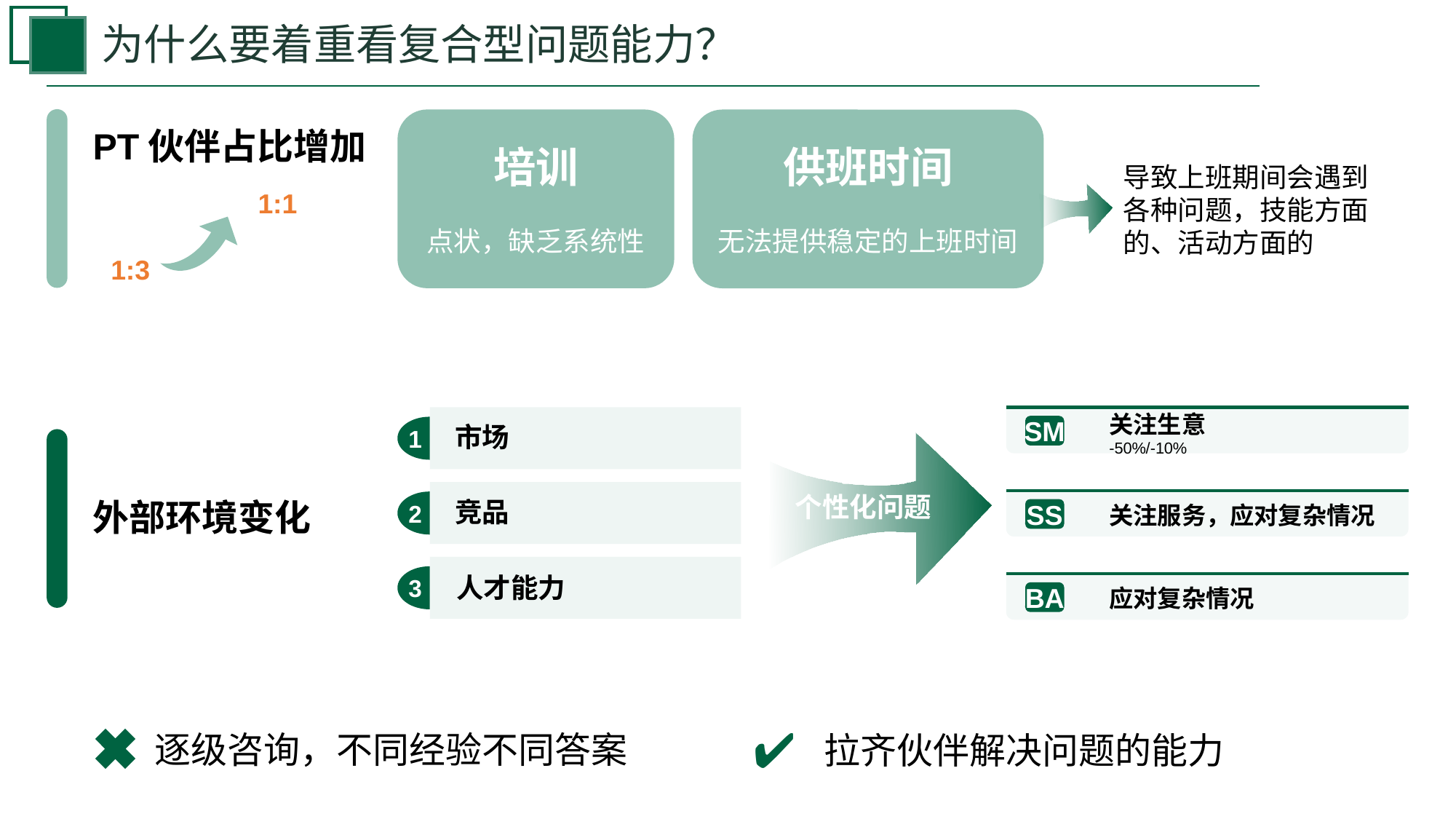

为什么要着重看复合型问题能力？

PT伙伴占比增加

外部环境变化
培训

点状，缺乏系统性
供班时间

无法提供稳定的上班时间
导致上班期间会遇到各种问题，技能方面的、活动方面的

1:1

1:3

市场
1

竞品
2

3

关注生意
-50%/-10%
SM

SS
关注服务，应对复杂情况

BA
应对复杂情况

个性化问题
人才能力
✔

逐级咨询，不同经验不同答案
拉齐伙伴解决问题的能力